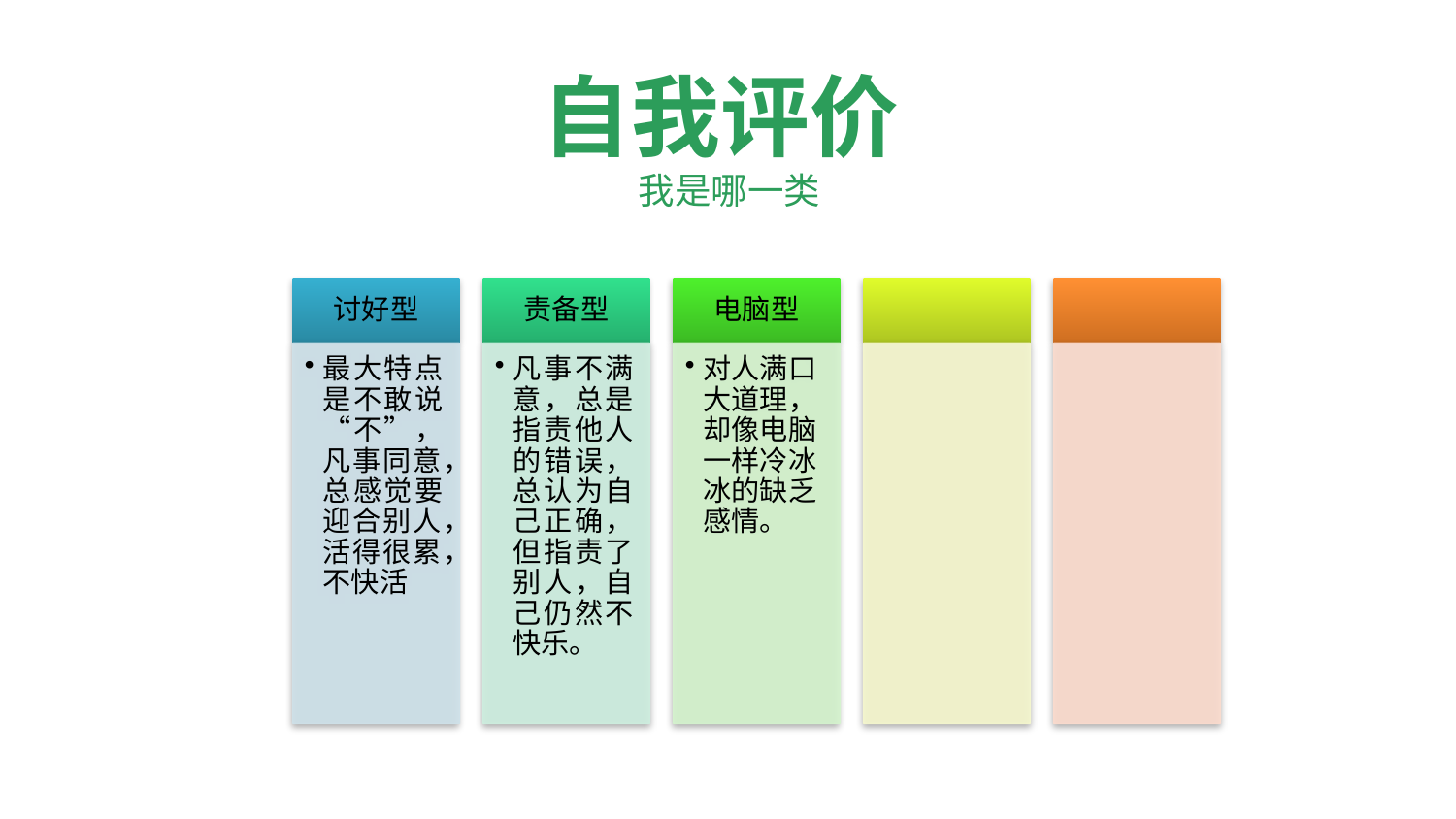

自我评价
 我是哪一类
讨好型
最大特点是不敢说“不”，凡事同意，总感觉要迎合别人，活得很累，不快活
责备型
凡事不满意，总是指责他人的错误，总认为自己正确，但指责了别人，自己仍然不快乐。
电脑型
对人满口大道理，却像电脑一样冷冰冰的缺乏感情。